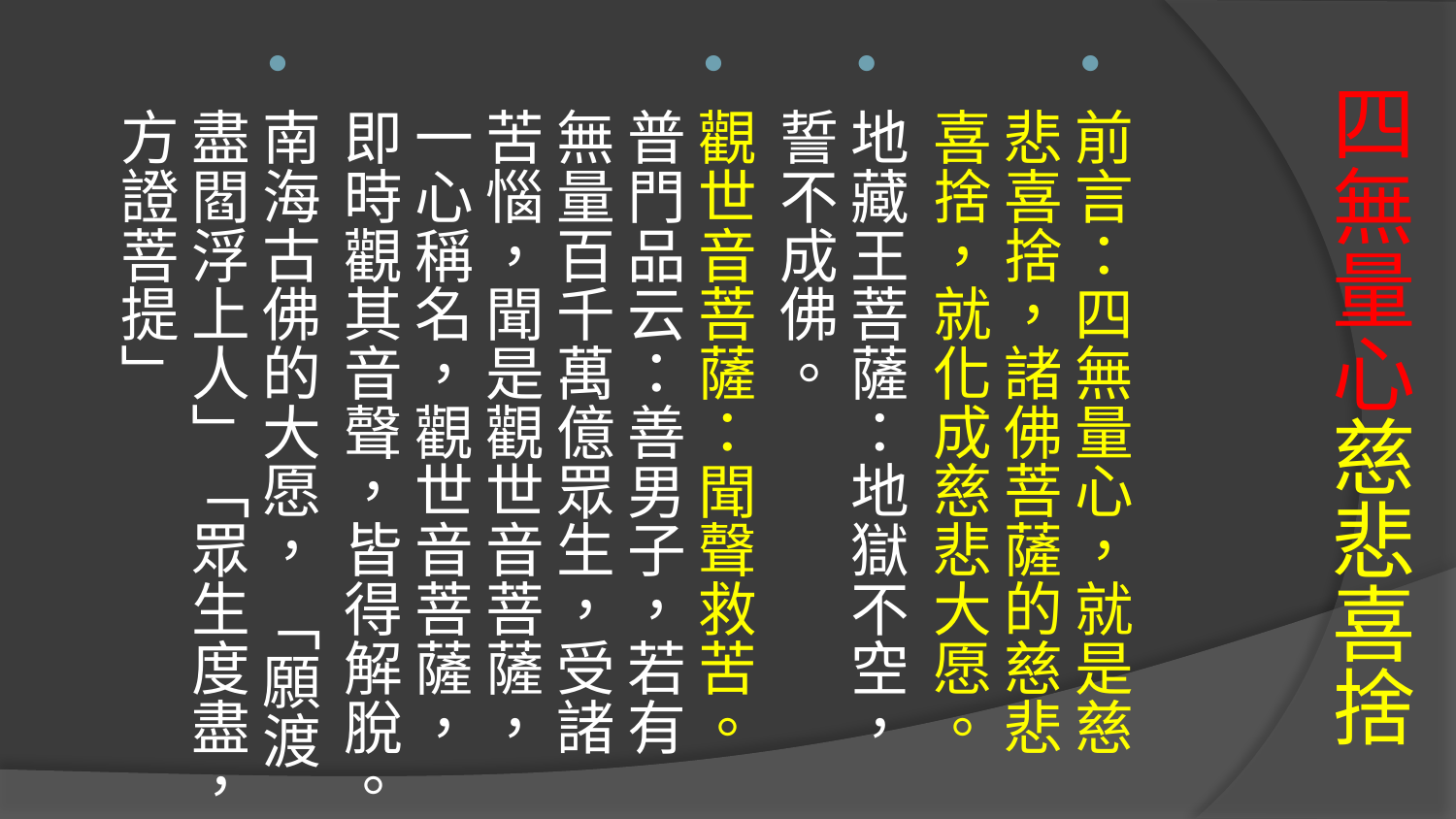

前言：四無量心，就是慈悲喜捨，諸佛菩薩的慈悲喜捨，就化成慈悲大愿。
地藏王菩薩：地獄不空，誓不成佛。
觀世音菩薩：聞聲救苦。
普門品云：善男子，若有無量百千萬億眾生，受諸苦惱，聞是觀世音菩薩，一心稱名，觀世音菩薩，即時觀其音聲，皆得解脫。
南海古佛的大愿， 「願渡盡閻浮上人」「眾生度盡，方證菩提」

# 四無量心慈悲喜捨